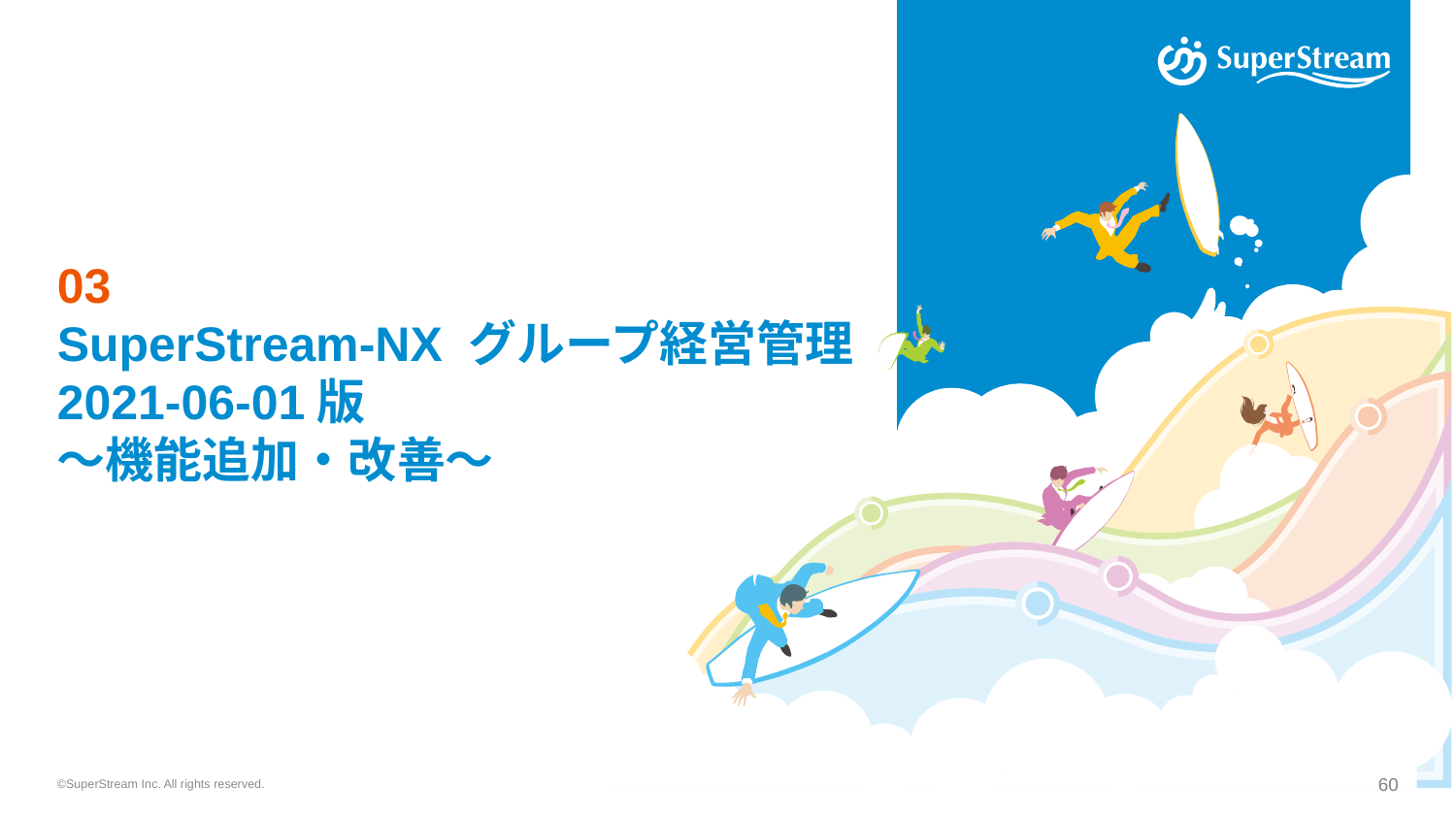

# 03 SuperStream-NX グループ経営管理 2021-06-01版 ～機能追加・改善～
©SuperStream Inc. All rights reserved.
60